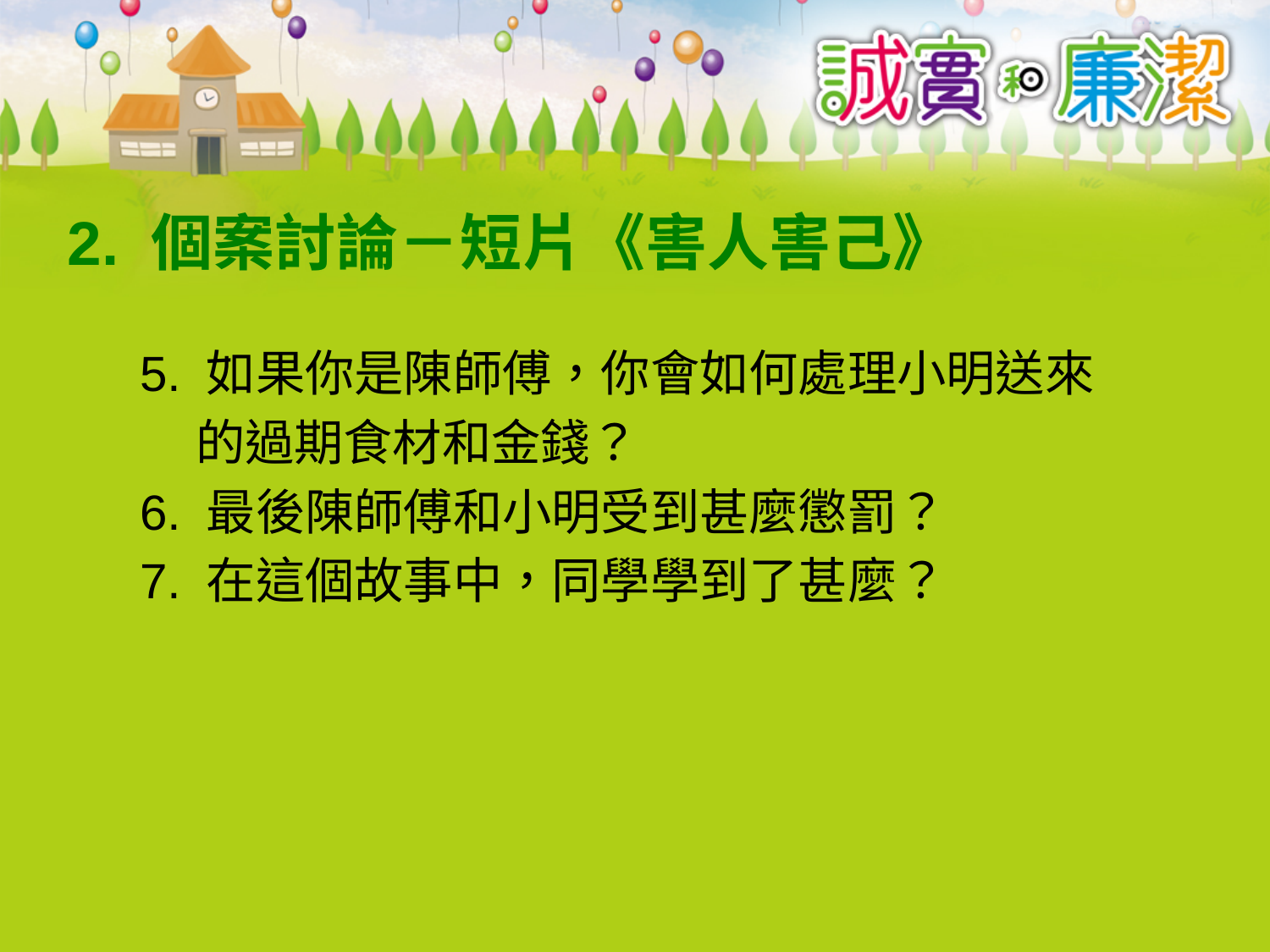

# 2. 個案討論－短片《害人害己》
5. 如果你是陳師傅，你會如何處理小明送來
    的過期食材和金錢？
6. 最後陳師傅和小明受到甚麼懲罰？
7. 在這個故事中，同學學到了甚麼？